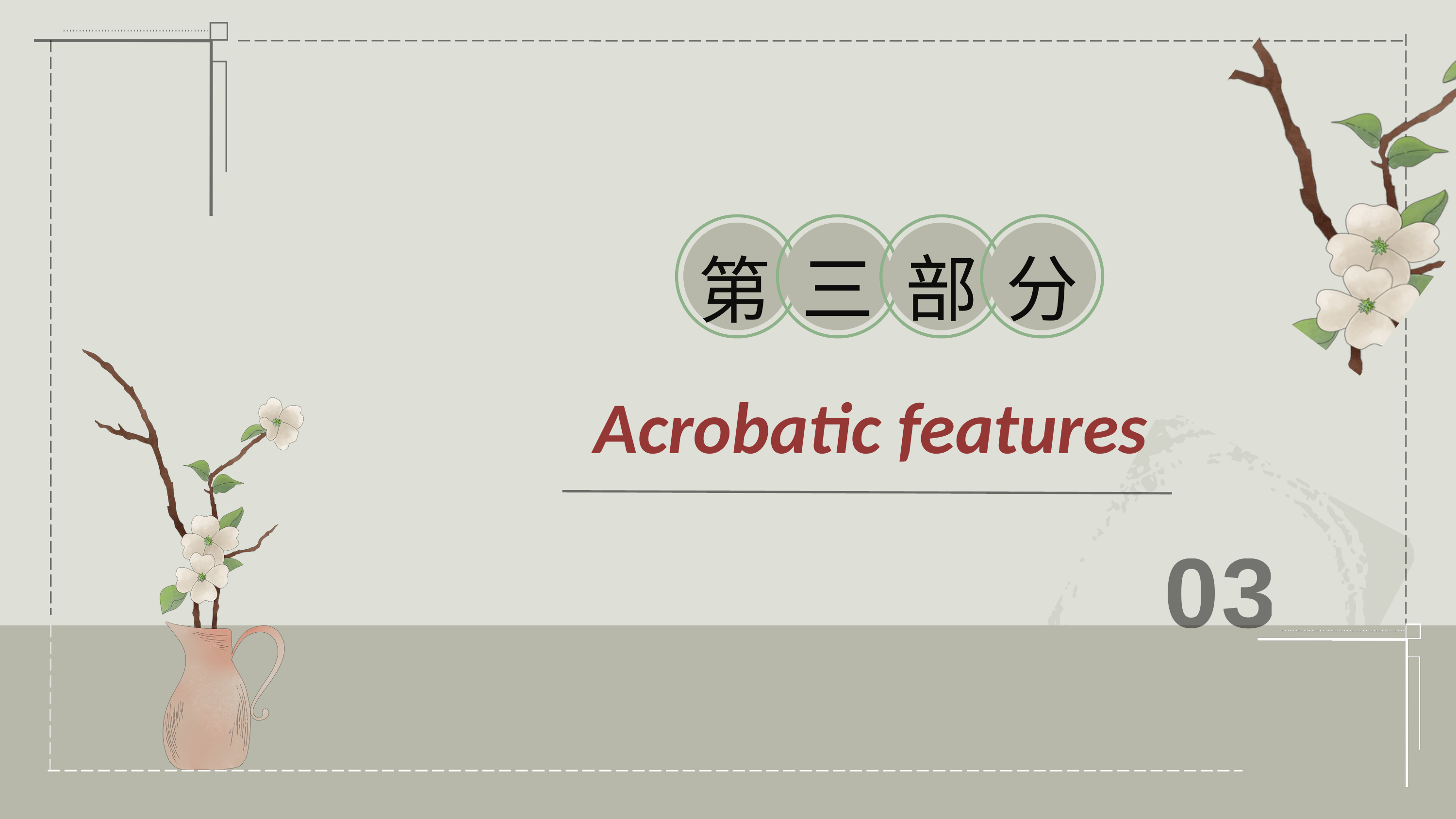

三
部
分
第

Acrobatic features

03